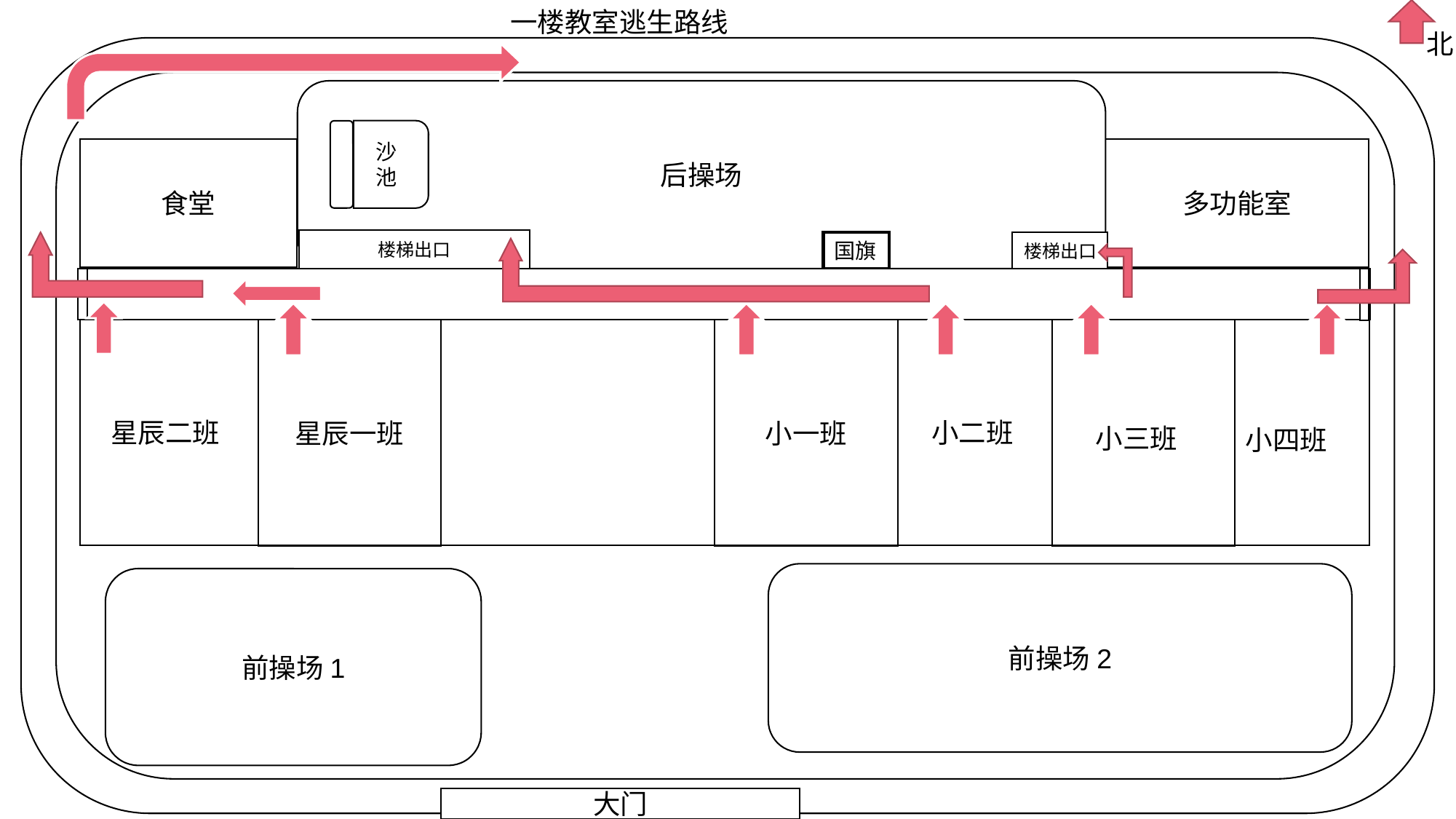

一楼教室逃生路线

北

后操场

沙池
食堂
多功能室
楼梯出口

国旗
楼梯出口

星辰一班
小一班

星辰二班
小二班
小三班
小四班
前操场2
前操场1
大门